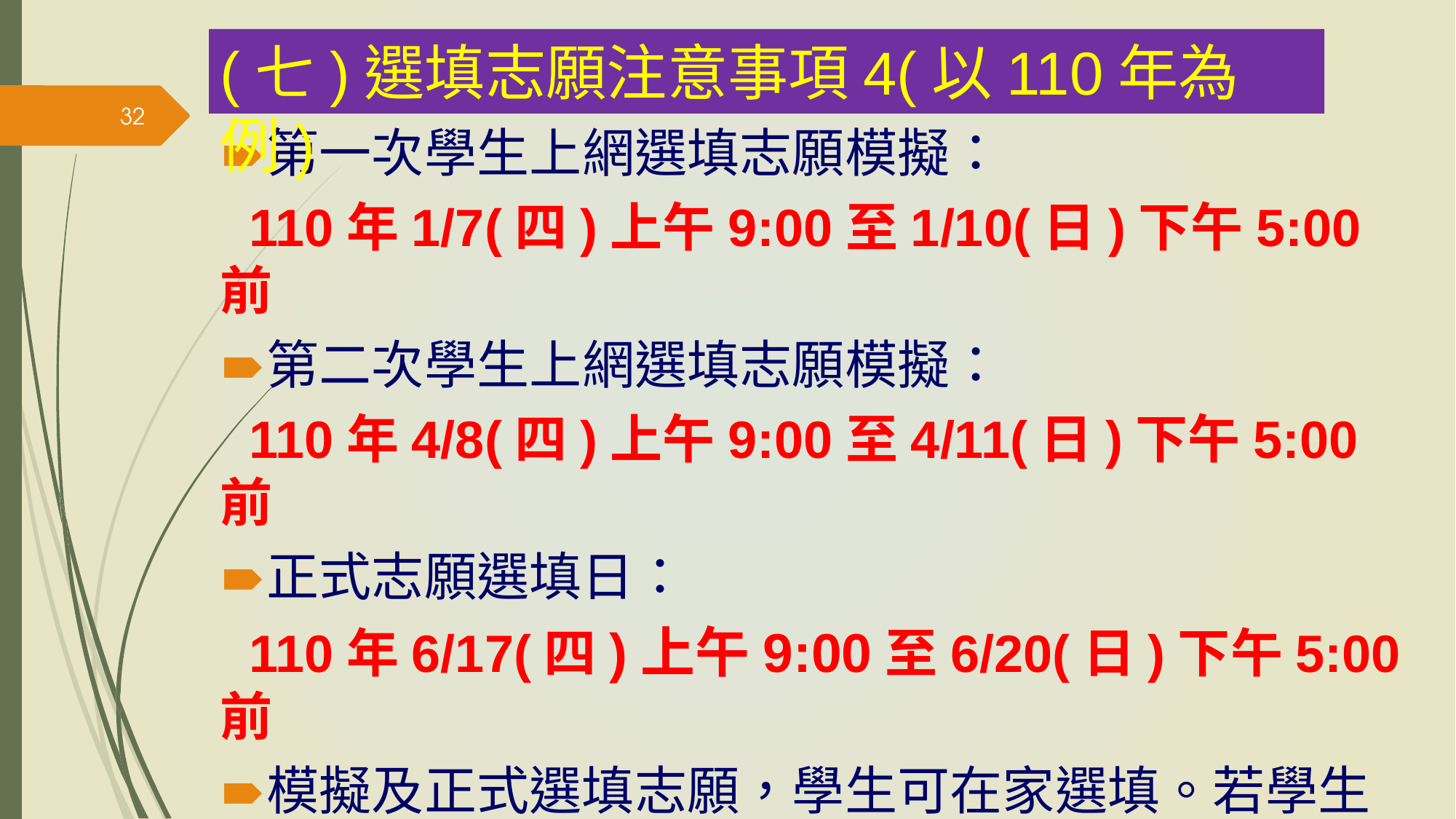

(七)選填志願注意事項4(以110年為例)
32
第一次學生上網選填志願模擬：
  110年1/7(四)上午9:00至1/10(日)下午5:00前
第二次學生上網選填志願模擬：
  110年4/8(四)上午9:00至4/11(日)下午5:00前
正式志願選填日：
  110年6/17(四)上午9:00至6/20(日)下午5:00前
模擬及正式選填志願，學生可在家選填。若學生家中無法進行電腦選填志願者，請學校協助安排電腦教室供學生志願選填。